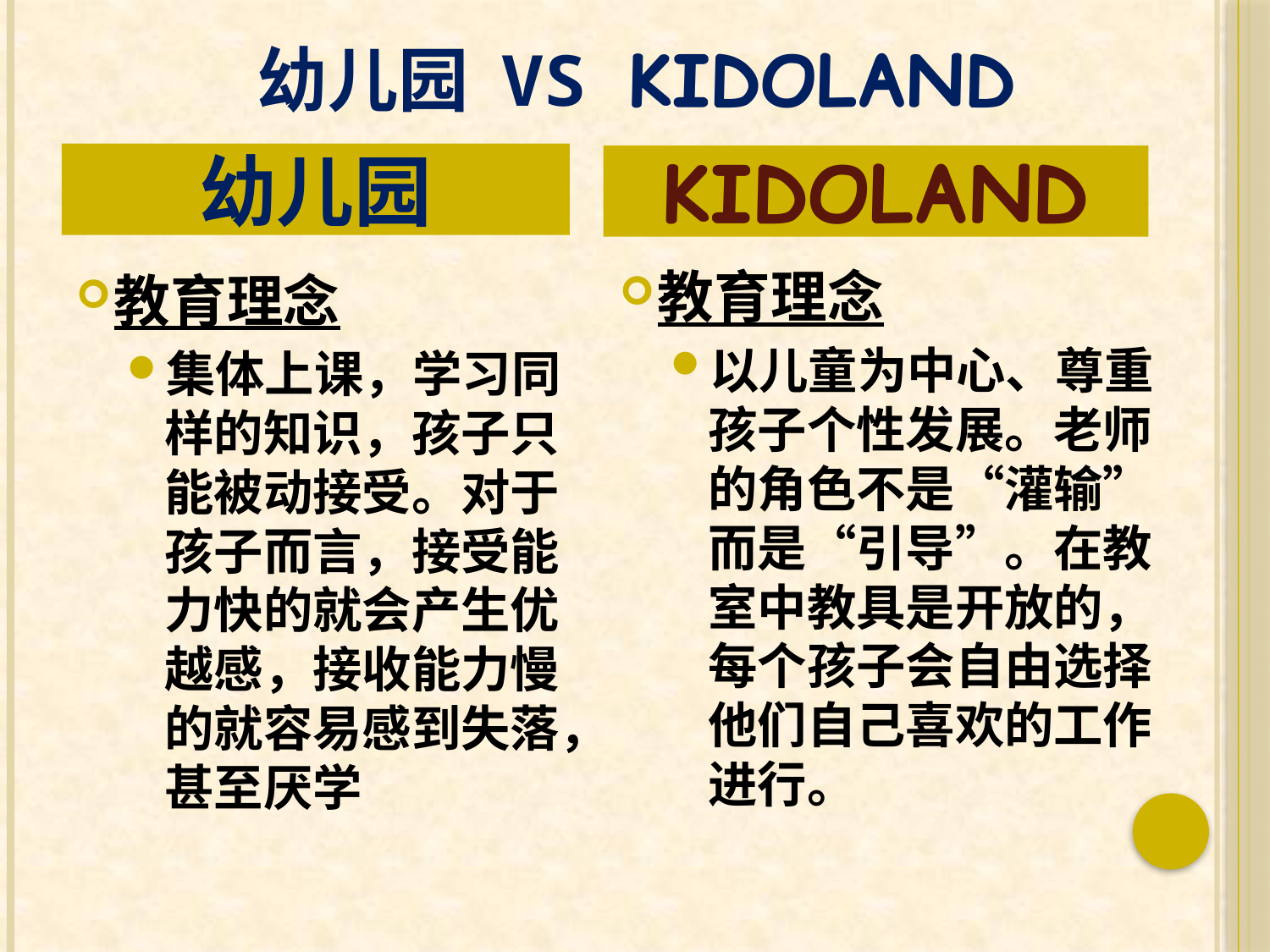

# 幼儿园 vs Kidoland
幼儿园
Kidoland
教育理念
以儿童为中心、尊重孩子个性发展。老师的角色不是“灌输”而是“引导”。在教室中教具是开放的，每个孩子会自由选择他们自己喜欢的工作进行。
教育理念
集体上课，学习同样的知识，孩子只能被动接受。对于孩子而言，接受能力快的就会产生优越感，接收能力慢的就容易感到失落，甚至厌学